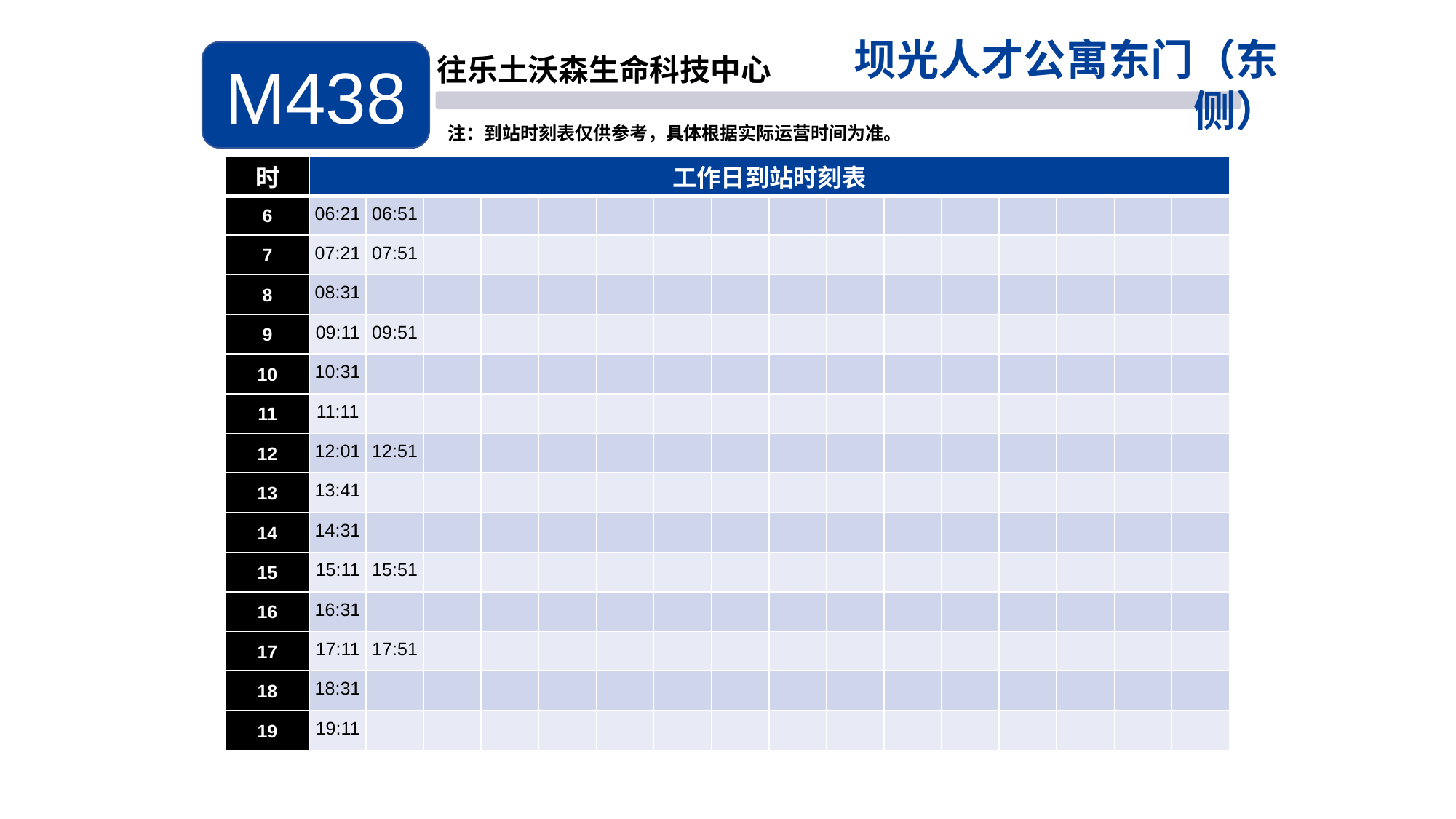

坝光人才公寓东门（东侧）
M438
往乐土沃森生命科技中心

注：到站时刻表仅供参考，具体根据实际运营时间为准。
| 时 | 工作日到站时刻表 |  |  |  |  |  |  |  |  |  |  |  |  |  |  |  |
| --- | --- | --- | --- | --- | --- | --- | --- | --- | --- | --- | --- | --- | --- | --- | --- | --- |
| 6 | 06:21 | 06:51 |  |  |  |  |  |  |  |  |  |  |  |  |  |  |
| 7 | 07:21 | 07:51 |  |  |  |  |  |  |  |  |  |  |  |  |  |  |
| 8 | 08:31 |  |  |  |  |  |  |  |  |  |  |  |  |  |  |  |
| 9 | 09:11 | 09:51 |  |  |  |  |  |  |  |  |  |  |  |  |  |  |
| 10 | 10:31 |  |  |  |  |  |  |  |  |  |  |  |  |  |  |  |
| 11 | 11:11 |  |  |  |  |  |  |  |  |  |  |  |  |  |  |  |
| 12 | 12:01 | 12:51 |  |  |  |  |  |  |  |  |  |  |  |  |  |  |
| 13 | 13:41 |  |  |  |  |  |  |  |  |  |  |  |  |  |  |  |
| 14 | 14:31 |  |  |  |  |  |  |  |  |  |  |  |  |  |  |  |
| 15 | 15:11 | 15:51 |  |  |  |  |  |  |  |  |  |  |  |  |  |  |
| 16 | 16:31 |  |  |  |  |  |  |  |  |  |  |  |  |  |  |  |
| 17 | 17:11 | 17:51 |  |  |  |  |  |  |  |  |  |  |  |  |  |  |
| 18 | 18:31 |  |  |  |  |  |  |  |  |  |  |  |  |  |  |  |
| 19 | 19:11 |  |  |  |  |  |  |  |  |  |  |  |  |  |  |  |